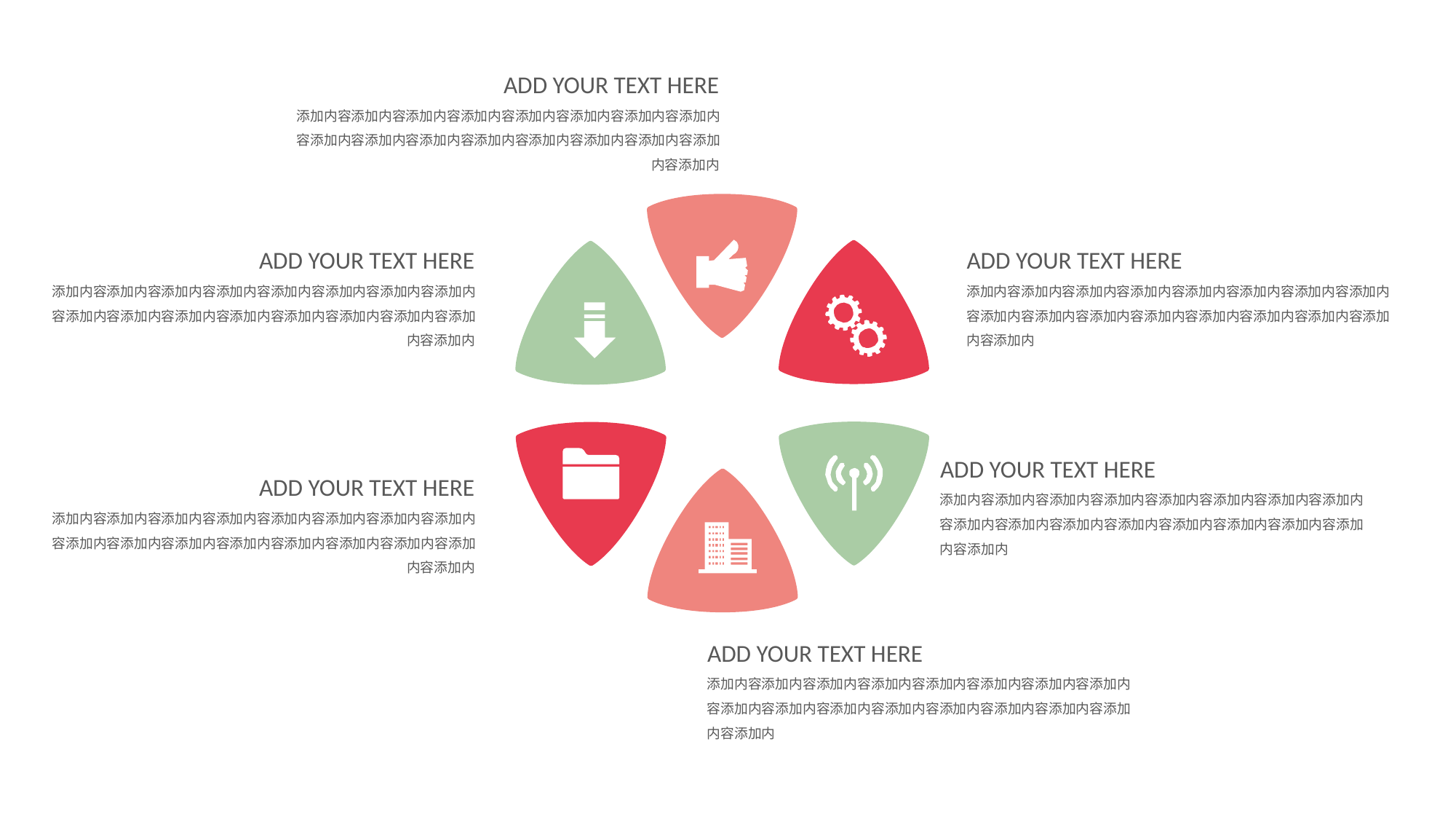

ADD YOUR TEXT HERE
添加内容添加内容添加内容添加内容添加内容添加内容添加内容添加内容添加内容添加内容添加内容添加内容添加内容添加内容添加内容添加内容添加内

ADD YOUR TEXT HERE
ADD YOUR TEXT HERE
添加内容添加内容添加内容添加内容添加内容添加内容添加内容添加内容添加内容添加内容添加内容添加内容添加内容添加内容添加内容添加内容添加内
添加内容添加内容添加内容添加内容添加内容添加内容添加内容添加内容添加内容添加内容添加内容添加内容添加内容添加内容添加内容添加内容添加内

ADD YOUR TEXT HERE

ADD YOUR TEXT HERE
添加内容添加内容添加内容添加内容添加内容添加内容添加内容添加内容添加内容添加内容添加内容添加内容添加内容添加内容添加内容添加内容添加内
添加内容添加内容添加内容添加内容添加内容添加内容添加内容添加内容添加内容添加内容添加内容添加内容添加内容添加内容添加内容添加内容添加内

ADD YOUR TEXT HERE
添加内容添加内容添加内容添加内容添加内容添加内容添加内容添加内容添加内容添加内容添加内容添加内容添加内容添加内容添加内容添加内容添加内